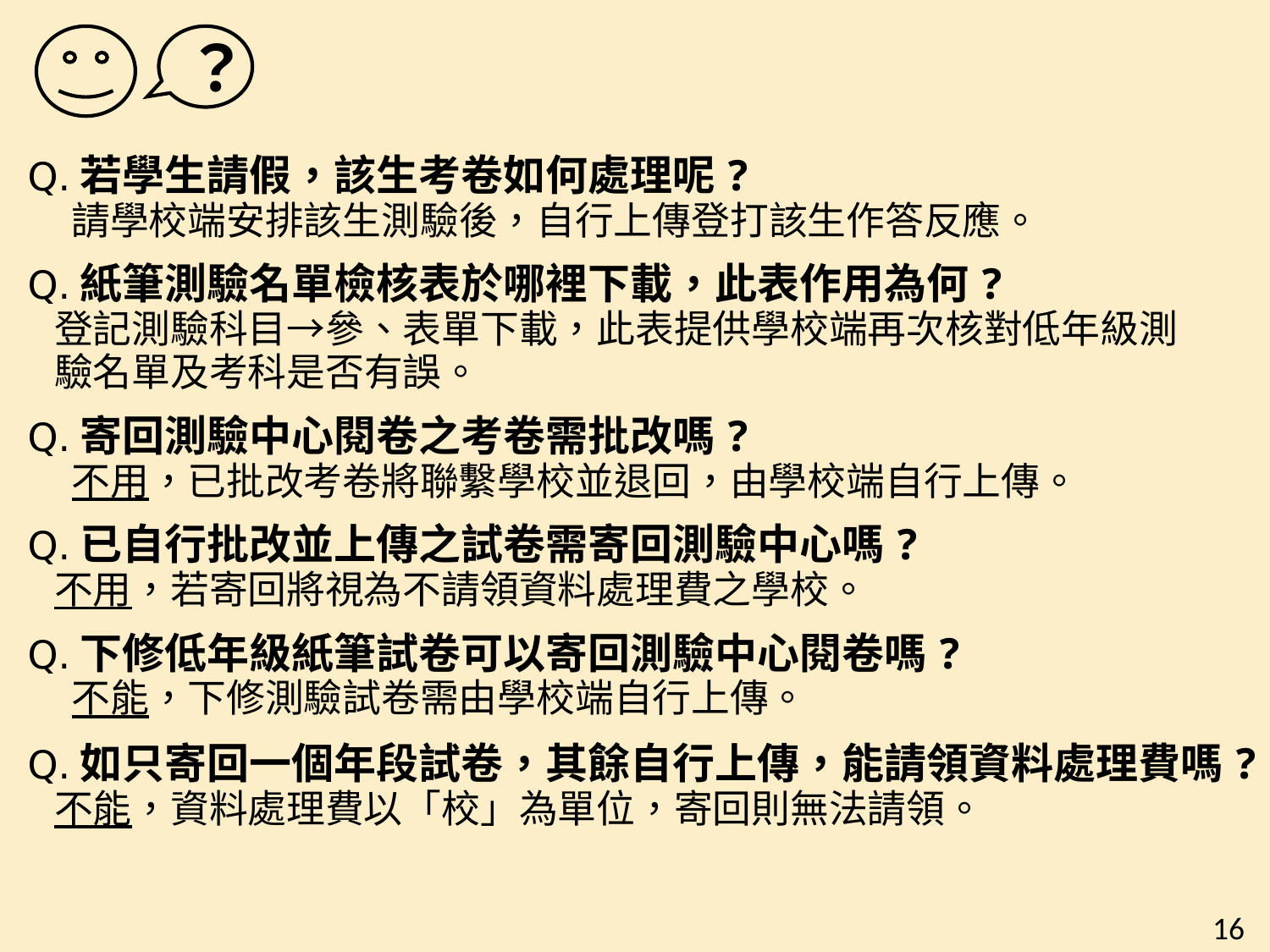

？
Q.若學生請假，該生考卷如何處理呢?
    請學校端安排該生測驗後，自行上傳登打該生作答反應。

Q.紙筆測驗名單檢核表於哪裡下載，此表作用為何?
  登記測驗科目→參、表單下載，此表提供學校端再次核對低年級測
  驗名單及考科是否有誤。

Q.寄回測驗中心閱卷之考卷需批改嗎?
    不用，已批改考卷將聯繫學校並退回，由學校端自行上傳。

Q.已自行批改並上傳之試卷需寄回測驗中心嗎?
  不用，若寄回將視為不請領資料處理費之學校。

Q.下修低年級紙筆試卷可以寄回測驗中心閱卷嗎?
    不能，下修測驗試卷需由學校端自行上傳。

Q.如只寄回一個年段試卷，其餘自行上傳，能請領資料處理費嗎?
  不能，資料處理費以「校」為單位，寄回則無法請領。
16